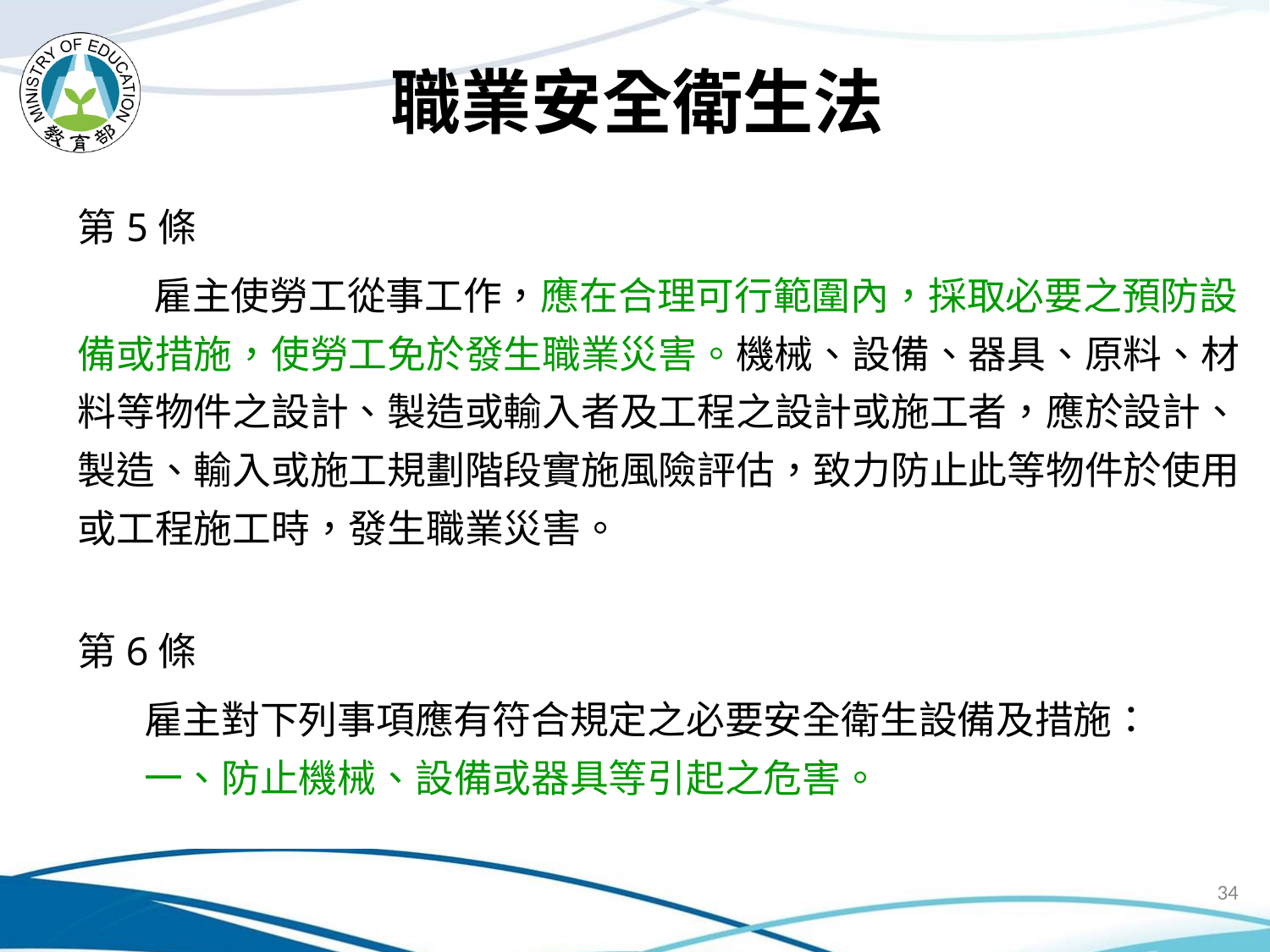

職業安全衛生法
第5條
雇主使勞工從事工作，應在合理可行範圍內，採取必要之預防設備或措施，使勞工免於發生職業災害。機械、設備、器具、原料、材料等物件之設計、製造或輸入者及工程之設計或施工者，應於設計、製造、輸入或施工規劃階段實施風險評估，致力防止此等物件於使用或工程施工時，發生職業災害。

第6條
雇主對下列事項應有符合規定之必要安全衛生設備及措施：
一、防止機械、設備或器具等引起之危害。
34
# 安全衛生法相關規定